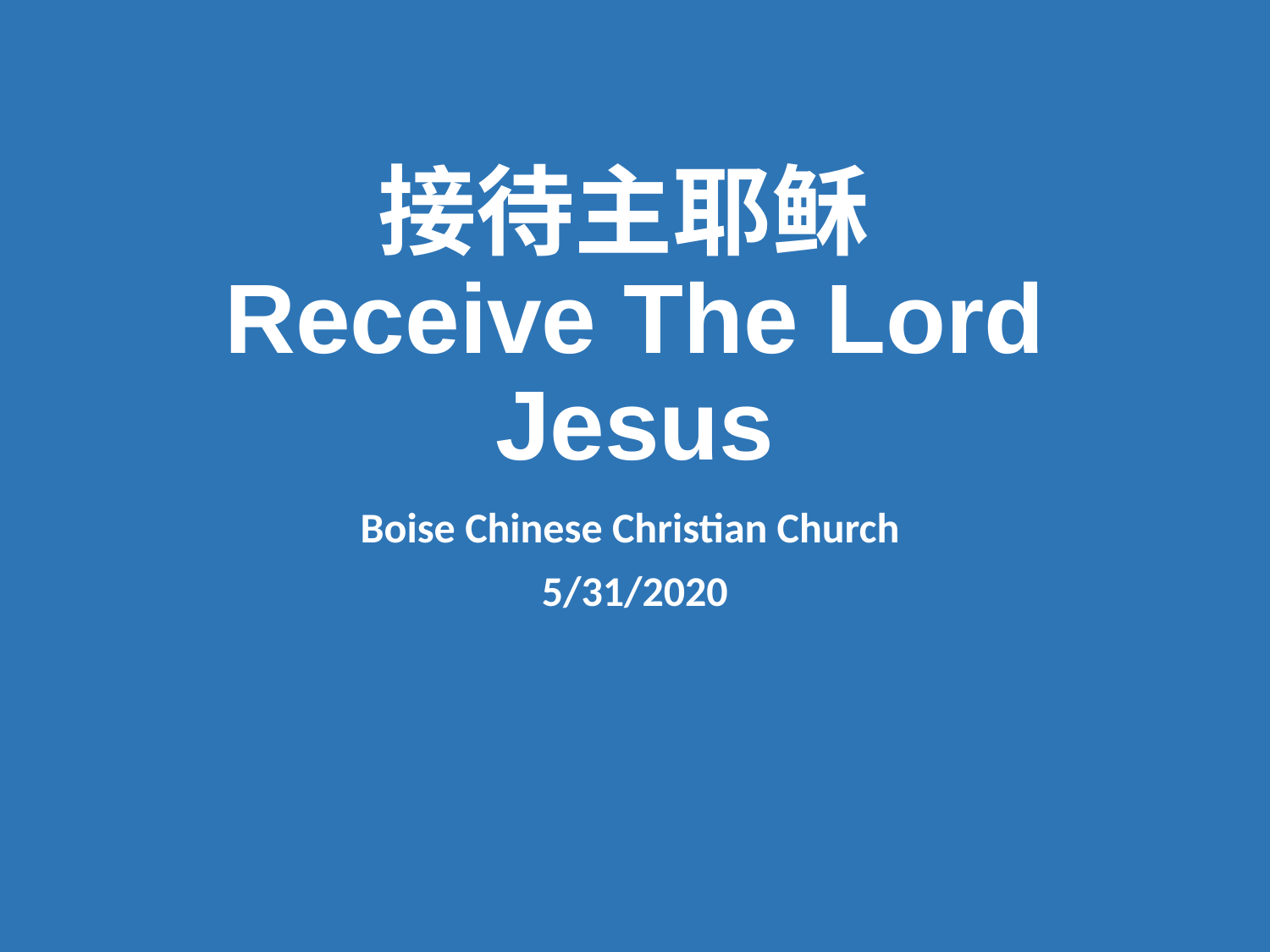

# 接待主耶稣 Receive The Lord Jesus
Boise Chinese Christian Church
5/31/2020